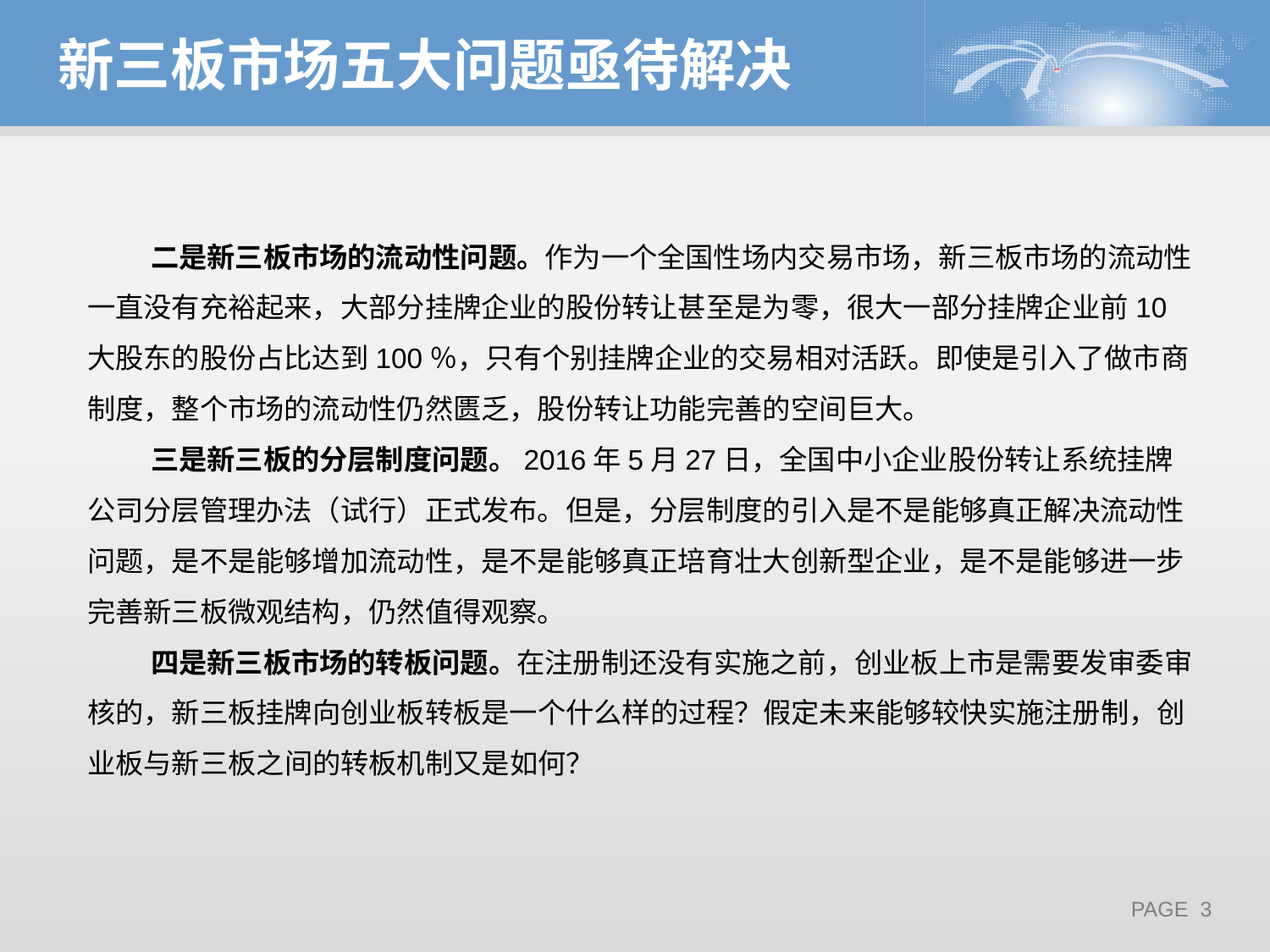

新三板市场五大问题亟待解决
二是新三板市场的流动性问题。作为一个全国性场内交易市场，新三板市场的流动性一直没有充裕起来，大部分挂牌企业的股份转让甚至是为零，很大一部分挂牌企业前10大股东的股份占比达到100％，只有个别挂牌企业的交易相对活跃。即使是引入了做市商制度，整个市场的流动性仍然匮乏，股份转让功能完善的空间巨大。
三是新三板的分层制度问题。2016年5月27日，全国中小企业股份转让系统挂牌公司分层管理办法（试行）正式发布。但是，分层制度的引入是不是能够真正解决流动性问题，是不是能够增加流动性，是不是能够真正培育壮大创新型企业，是不是能够进一步完善新三板微观结构，仍然值得观察。
四是新三板市场的转板问题。在注册制还没有实施之前，创业板上市是需要发审委审核的，新三板挂牌向创业板转板是一个什么样的过程？假定未来能够较快实施注册制，创业板与新三板之间的转板机制又是如何？